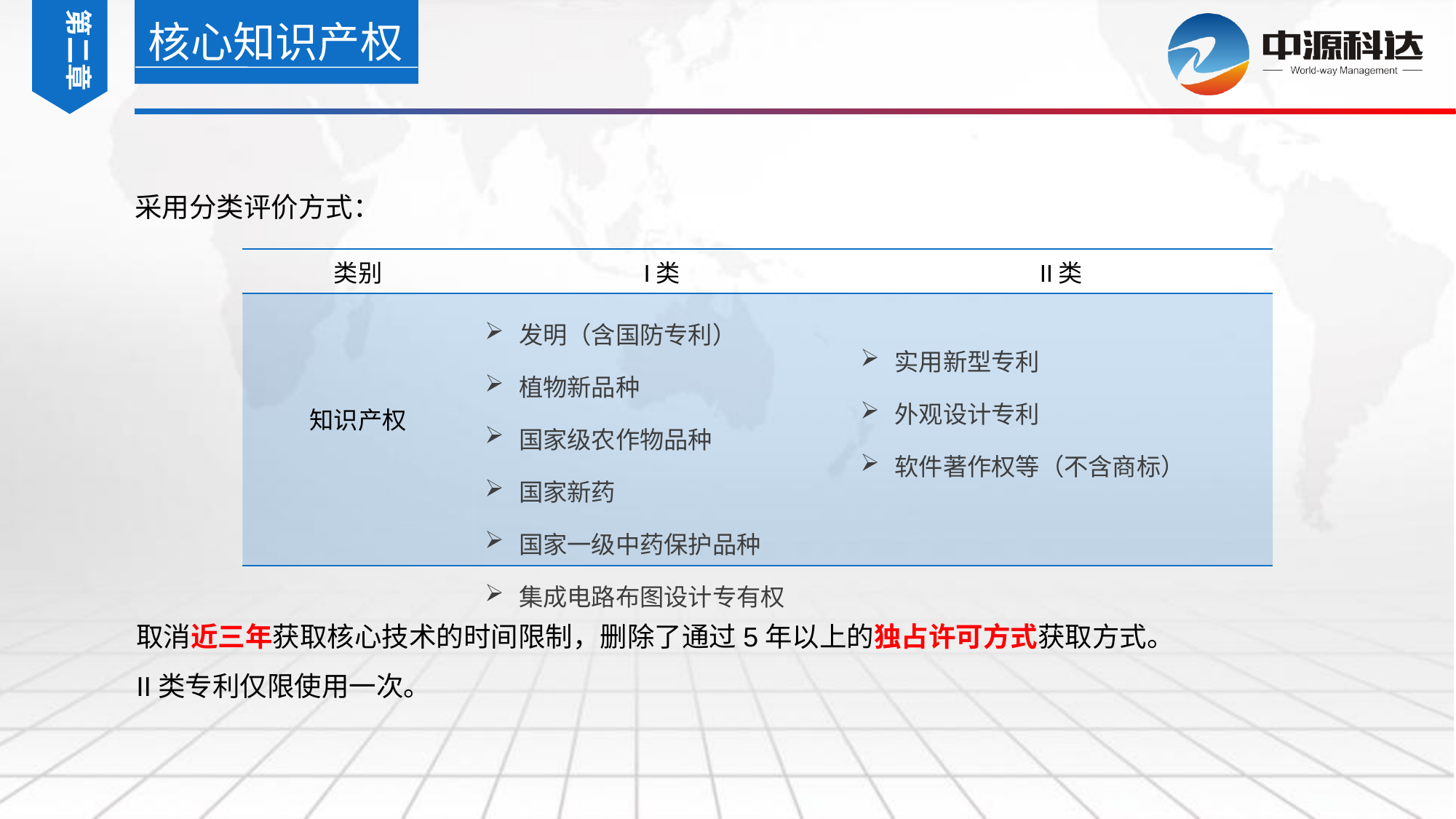

第二章
核心知识产权
采用分类评价方式：
| 类别 | I类 | II类 |
| --- | --- | --- |
| 知识产权 | 发明（含国防专利） 植物新品种 国家级农作物品种 国家新药 国家一级中药保护品种 集成电路布图设计专有权 | 实用新型专利 外观设计专利 软件著作权等（不含商标） |
取消近三年获取核心技术的时间限制，删除了通过5年以上的独占许可方式获取方式。
II类专利仅限使用一次。